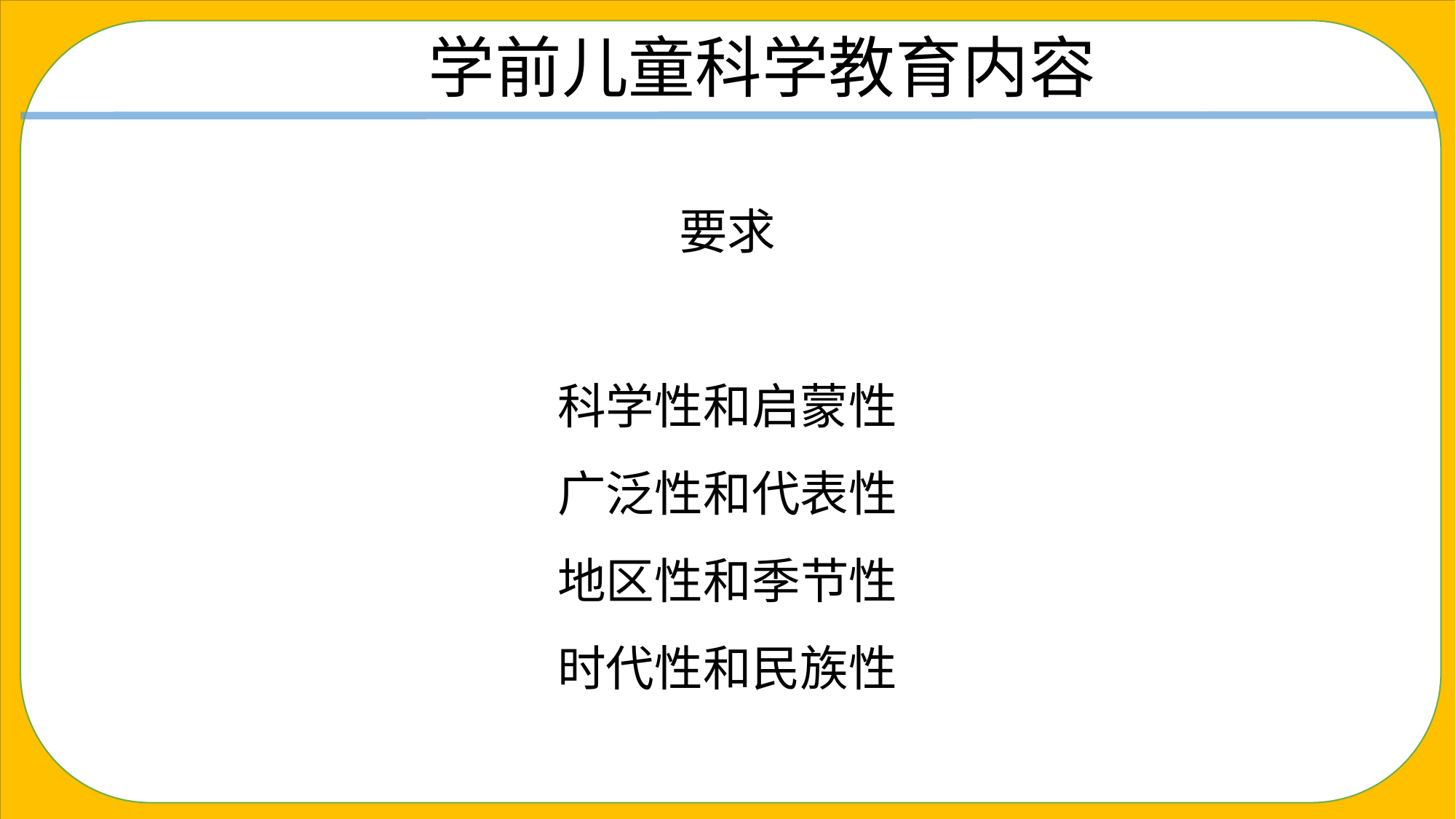

学前儿童科学教育内容

要求

科学性和启蒙性
广泛性和代表性
地区性和季节性
时代性和民族性